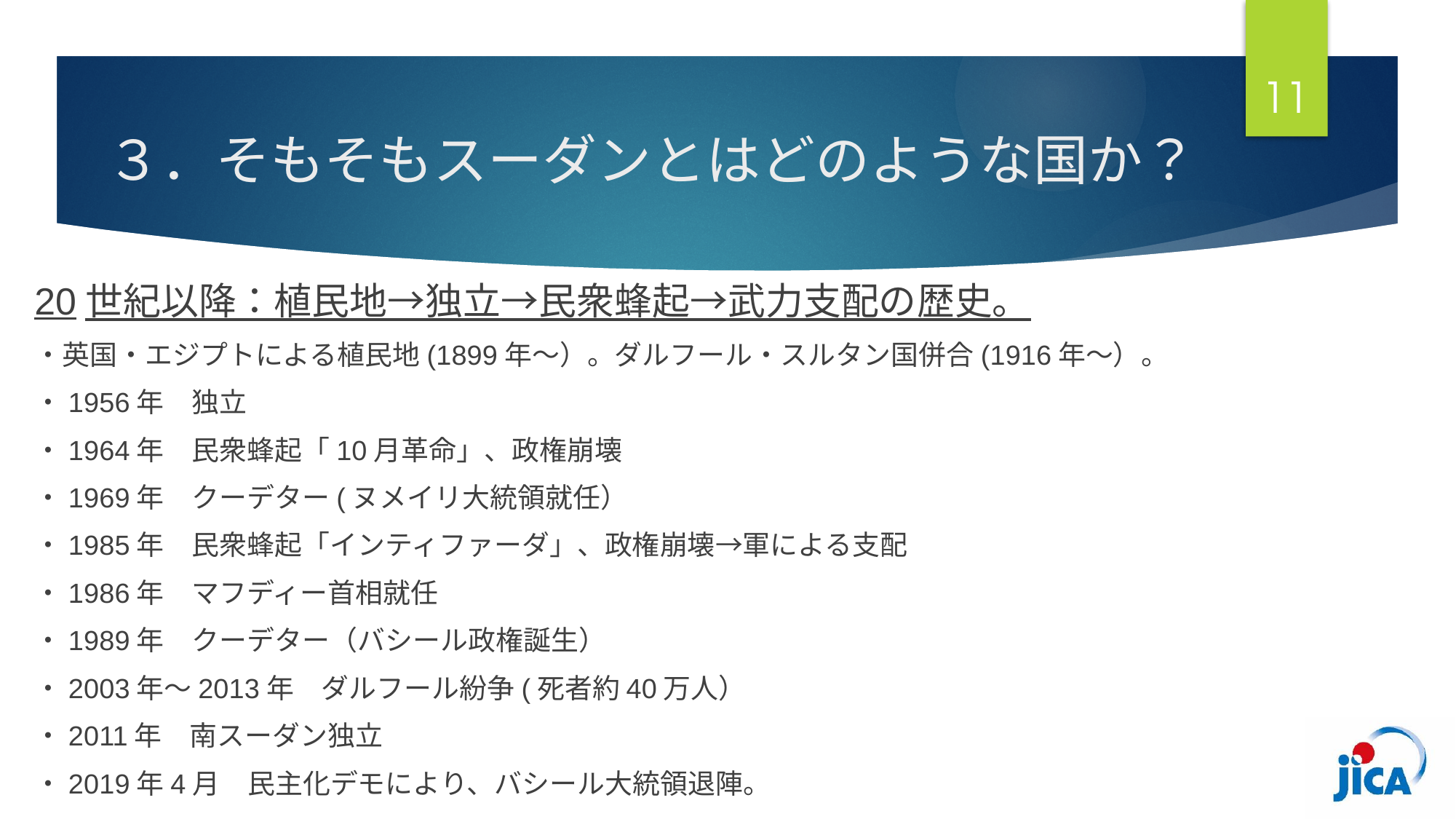

11
# ３．そもそもスーダンとはどのような国か？
20世紀以降：植民地→独立→民衆蜂起→武力支配の歴史。
・英国・エジプトによる植民地(1899年～）。ダルフール・スルタン国併合(1916年～）。
・1956年　独立
・1964年　民衆蜂起「10月革命」、政権崩壊
・1969年　クーデター(ヌメイリ大統領就任）
・1985年　民衆蜂起「インティファーダ」、政権崩壊→軍による支配
・1986年　マフディー首相就任
・1989年　クーデター（バシール政権誕生）
・2003年～2013年　ダルフール紛争(死者約40万人）
・2011年　南スーダン独立
・2019年4月　民主化デモにより、バシール大統領退陣。